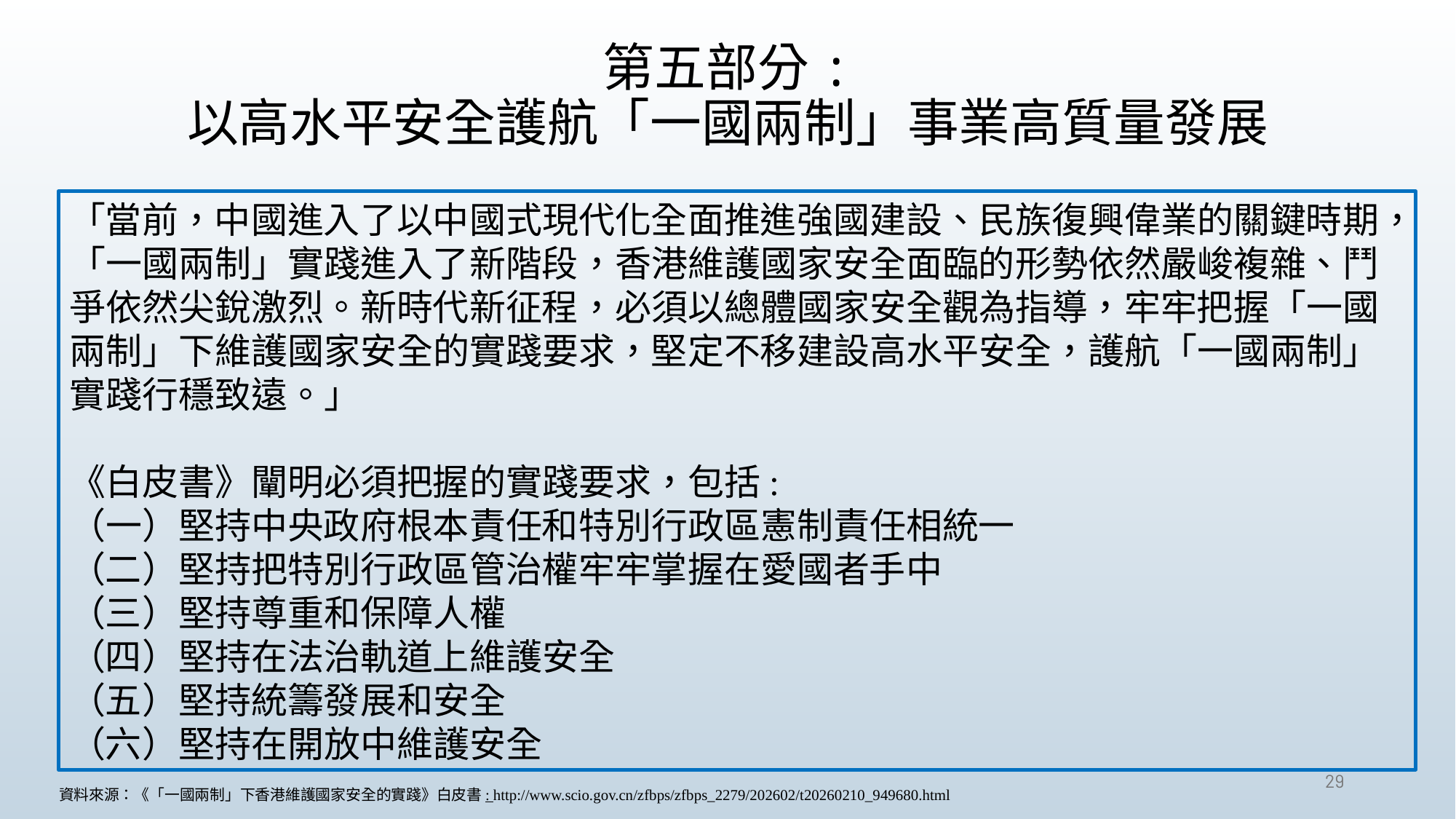

第五部分:
以高水平安全護航「一國兩制」事業高質量發展
「當前，中國進入了以中國式現代化全面推進強國建設、民族復興偉業的關鍵時期，「一國兩制」實踐進入了新階段，香港維護國家安全面臨的形勢依然嚴峻複雜、鬥爭依然尖銳激烈。新時代新征程，必須以總體國家安全觀為指導，牢牢把握「一國兩制」下維護國家安全的實踐要求，堅定不移建設高水平安全，護航「一國兩制」實踐行穩致遠。」

《白皮書》闡明必須把握的實踐要求，包括:
（一）堅持中央政府根本責任和特別行政區憲制責任相統一
（二）堅持把特別行政區管治權牢牢掌握在愛國者手中
（三）堅持尊重和保障人權
（四）堅持在法治軌道上維護安全
（五）堅持統籌發展和安全
（六）堅持在開放中維護安全
29
資料來源：《「一國兩制」下香港維護國家安全的實踐》白皮書: http://www.scio.gov.cn/zfbps/zfbps_2279/202602/t20260210_949680.html